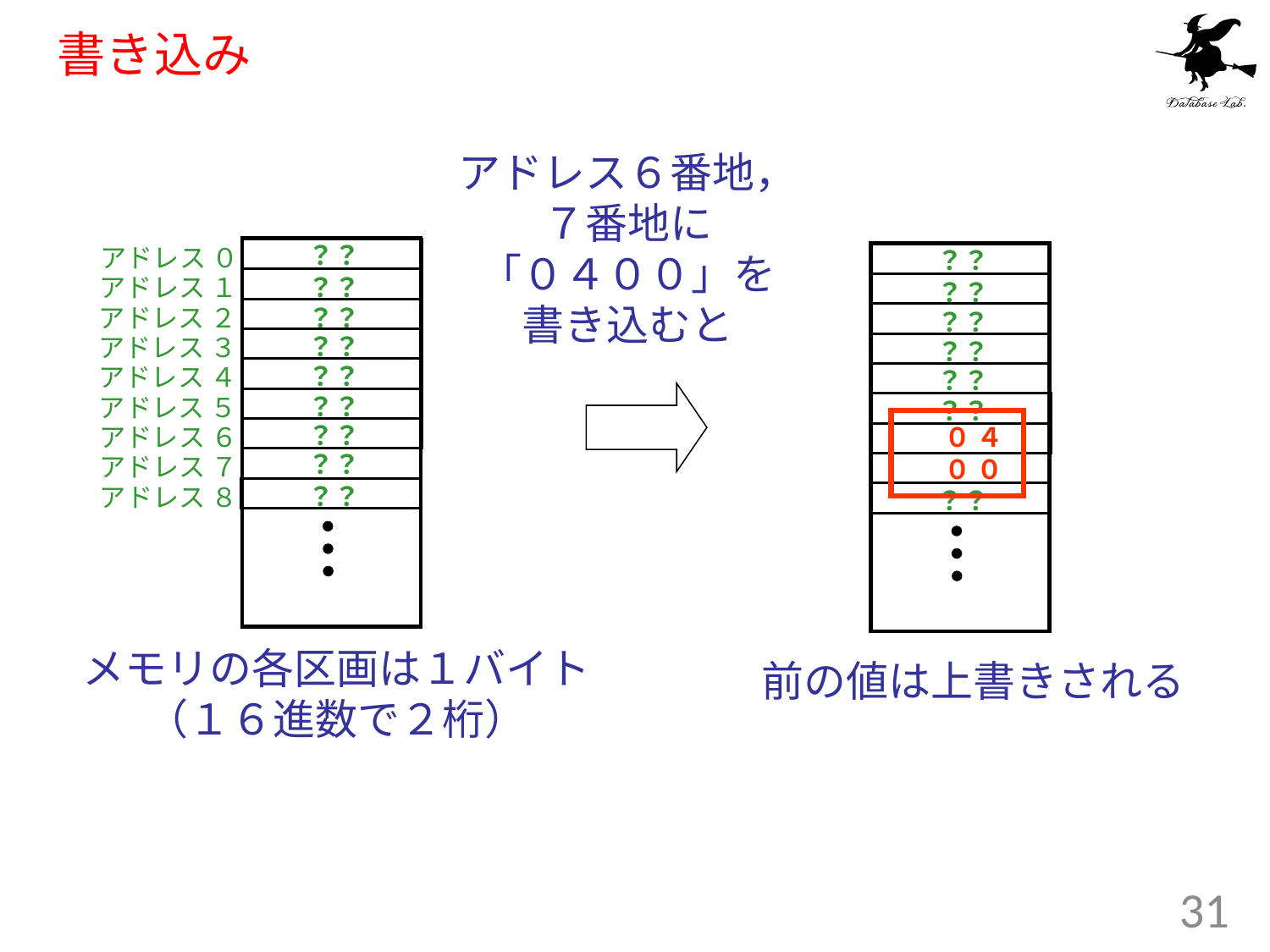

# 書き込み
アドレス６番地，
７番地に
「０４００」を
書き込むと
？？
アドレス ０
？？

？？
アドレス １

？？

アドレス ２
？？

？？

？？
アドレス ３

？？

？？
アドレス ４
？？

？？
アドレス ５
？？

？？
アドレス ６
０ ４

？？
アドレス ７
０ ０

？？
アドレス ８

？？

メモリの各区画は１バイト
（１６進数で２桁）
前の値は上書きされる
31